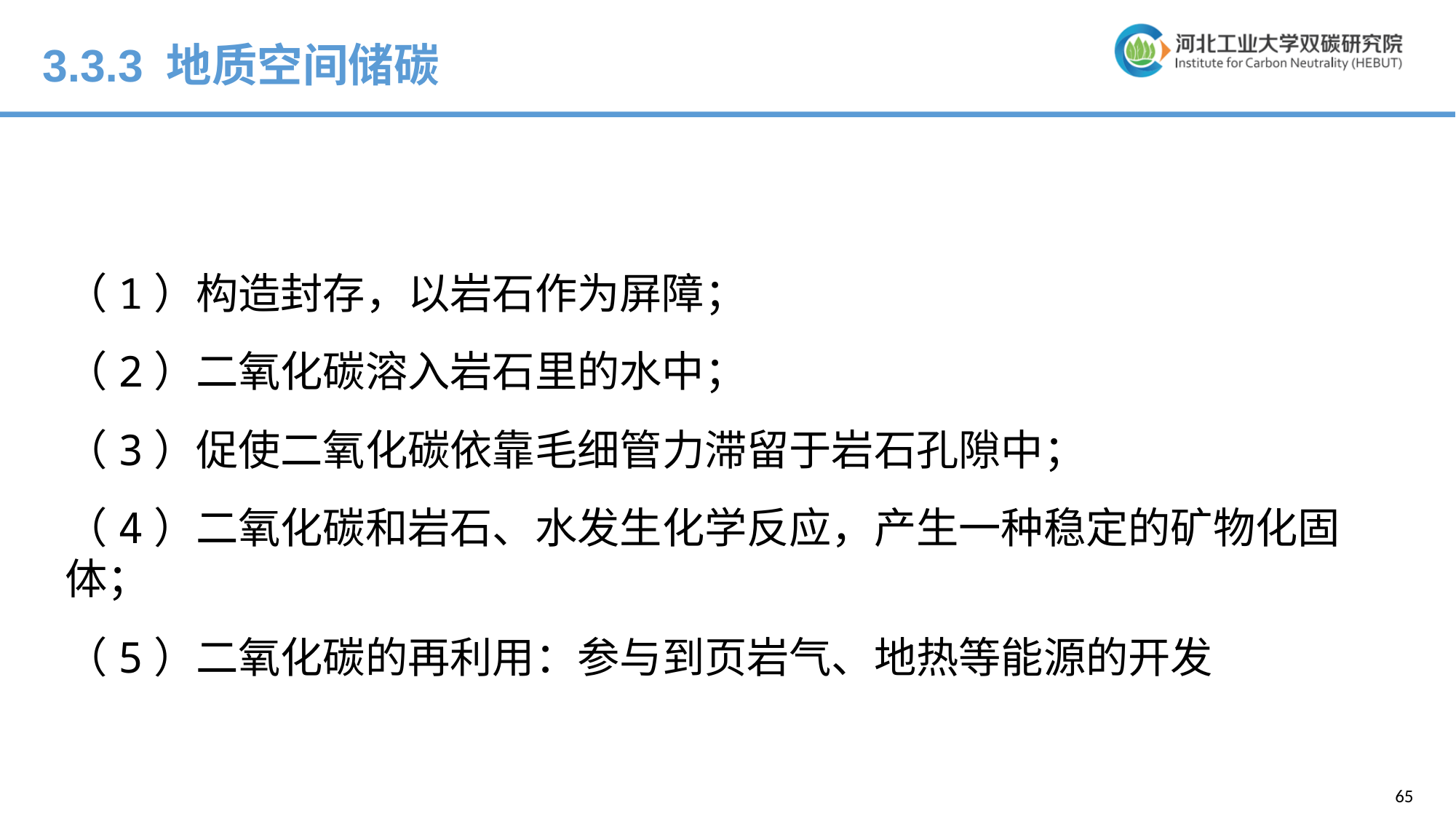

3.3.3 地质空间储碳

（1）构造封存，以岩石作为屏障；
（2）二氧化碳溶入岩石里的水中；
（3）促使二氧化碳依靠毛细管力滞留于岩石孔隙中；
（4）二氧化碳和岩石、水发生化学反应，产生一种稳定的矿物化固体；
（5）二氧化碳的再利用：参与到页岩气、地热等能源的开发
65